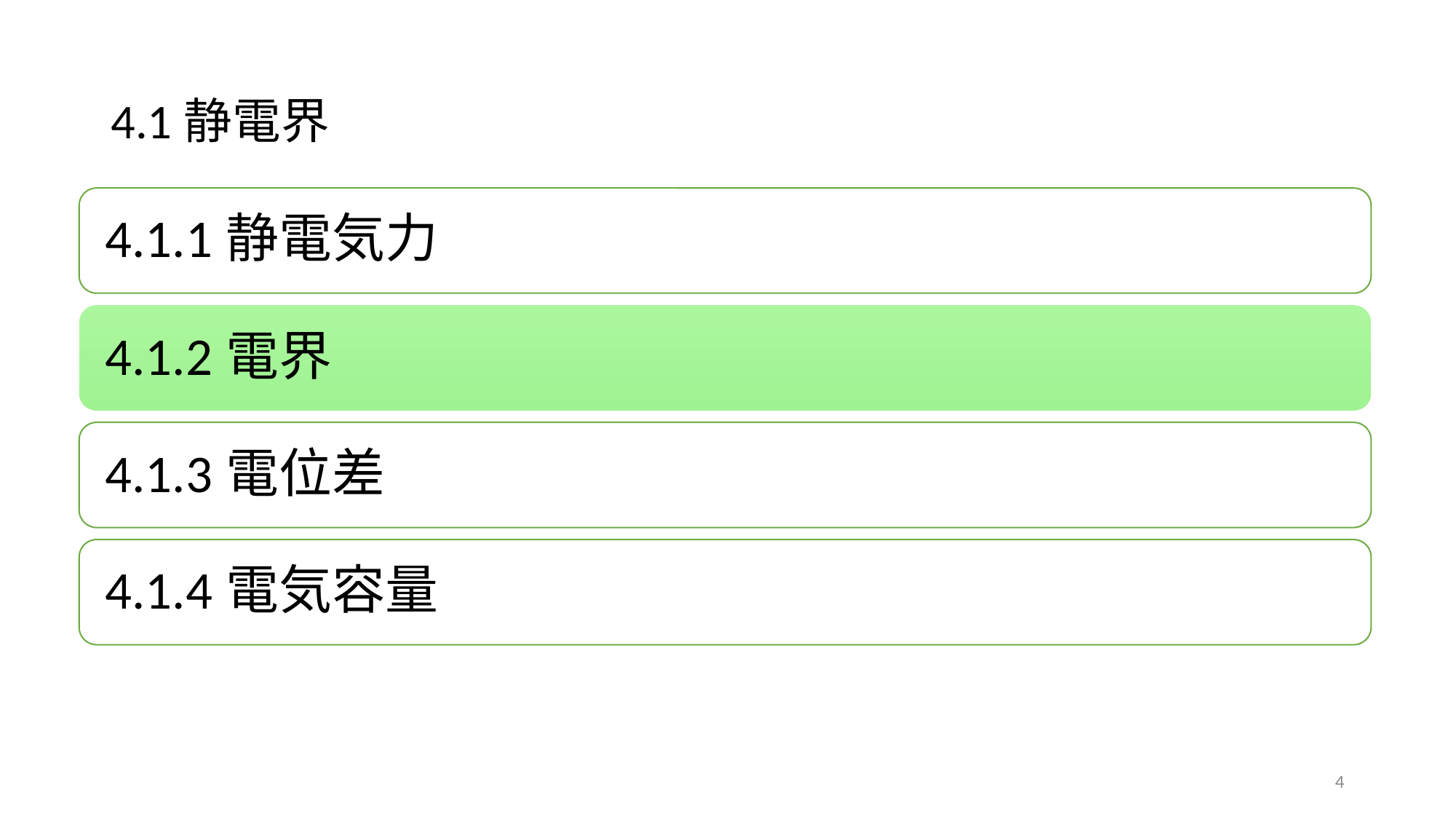

# 4.1静電界
4.1.1静電気力
4.1.2電界
4.1.3電位差
4.1.4電気容量
4